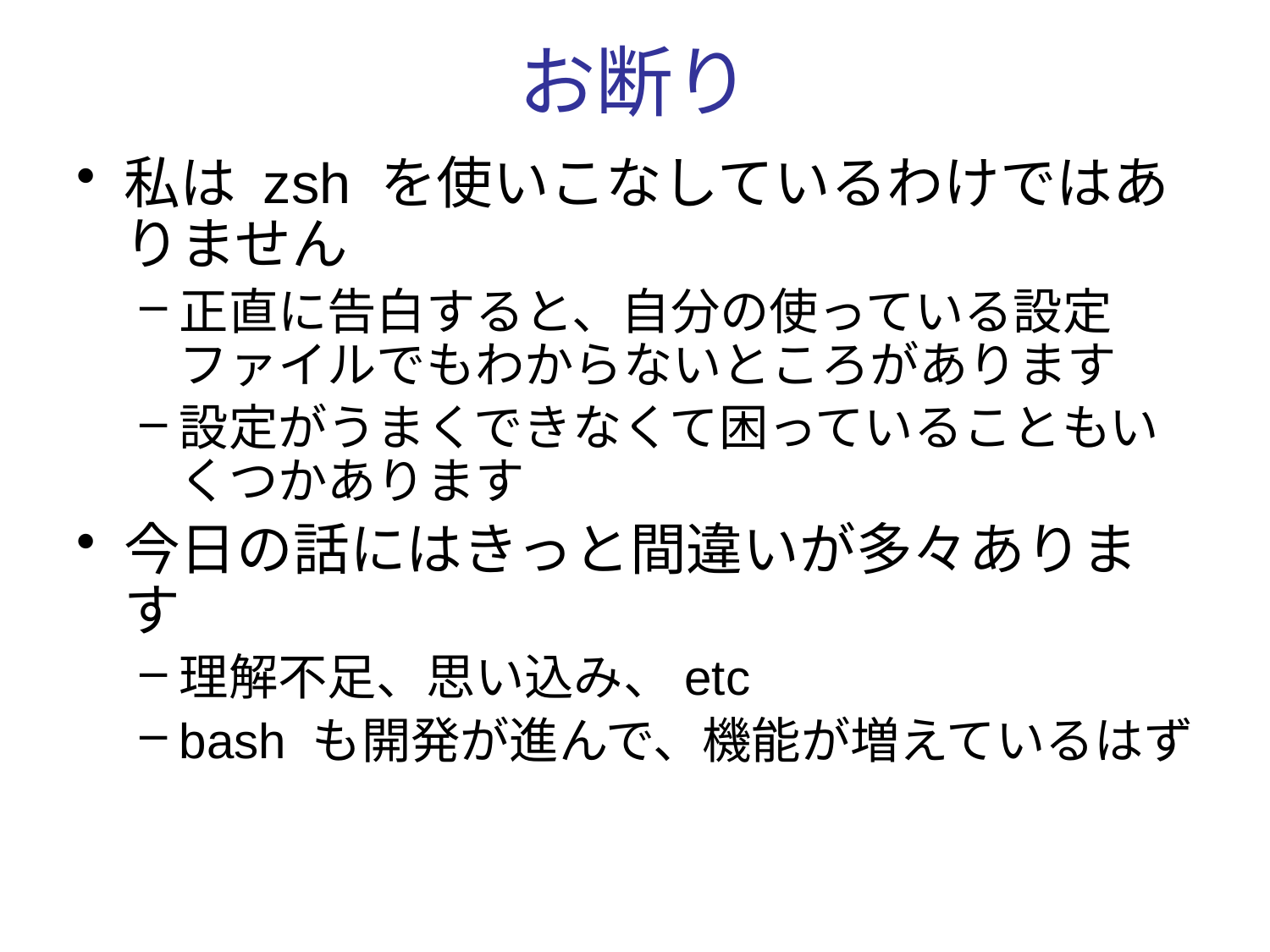

# お断り
私は zsh を使いこなしているわけではありません
正直に告白すると、自分の使っている設定ファイルでもわからないところがあります
設定がうまくできなくて困っていることもいくつかあります
今日の話にはきっと間違いが多々あります
理解不足、思い込み、etc
bash も開発が進んで、機能が増えているはず